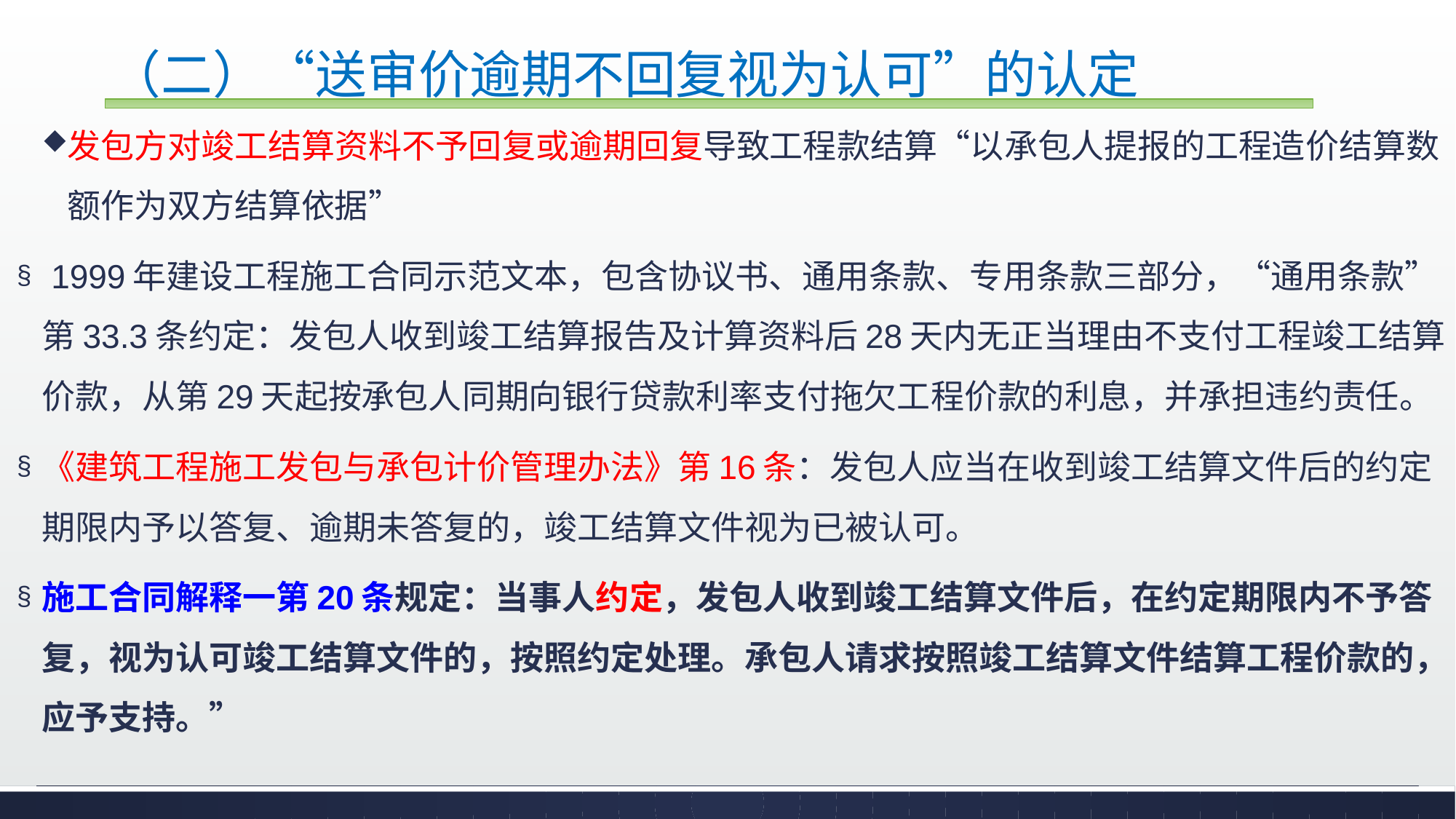

# （二）“送审价逾期不回复视为认可”的认定
发包方对竣工结算资料不予回复或逾期回复导致工程款结算“以承包人提报的工程造价结算数额作为双方结算依据”
 1999年建设工程施工合同示范文本，包含协议书、通用条款、专用条款三部分，“通用条款”第33.3条约定：发包人收到竣工结算报告及计算资料后28天内无正当理由不支付工程竣工结算价款，从第29天起按承包人同期向银行贷款利率支付拖欠工程价款的利息，并承担违约责任。
《建筑工程施工发包与承包计价管理办法》第16条：发包人应当在收到竣工结算文件后的约定期限内予以答复、逾期未答复的，竣工结算文件视为已被认可。
施工合同解释一第20条规定：当事人约定，发包人收到竣工结算文件后，在约定期限内不予答复，视为认可竣工结算文件的，按照约定处理。承包人请求按照竣工结算文件结算工程价款的，应予支持。”